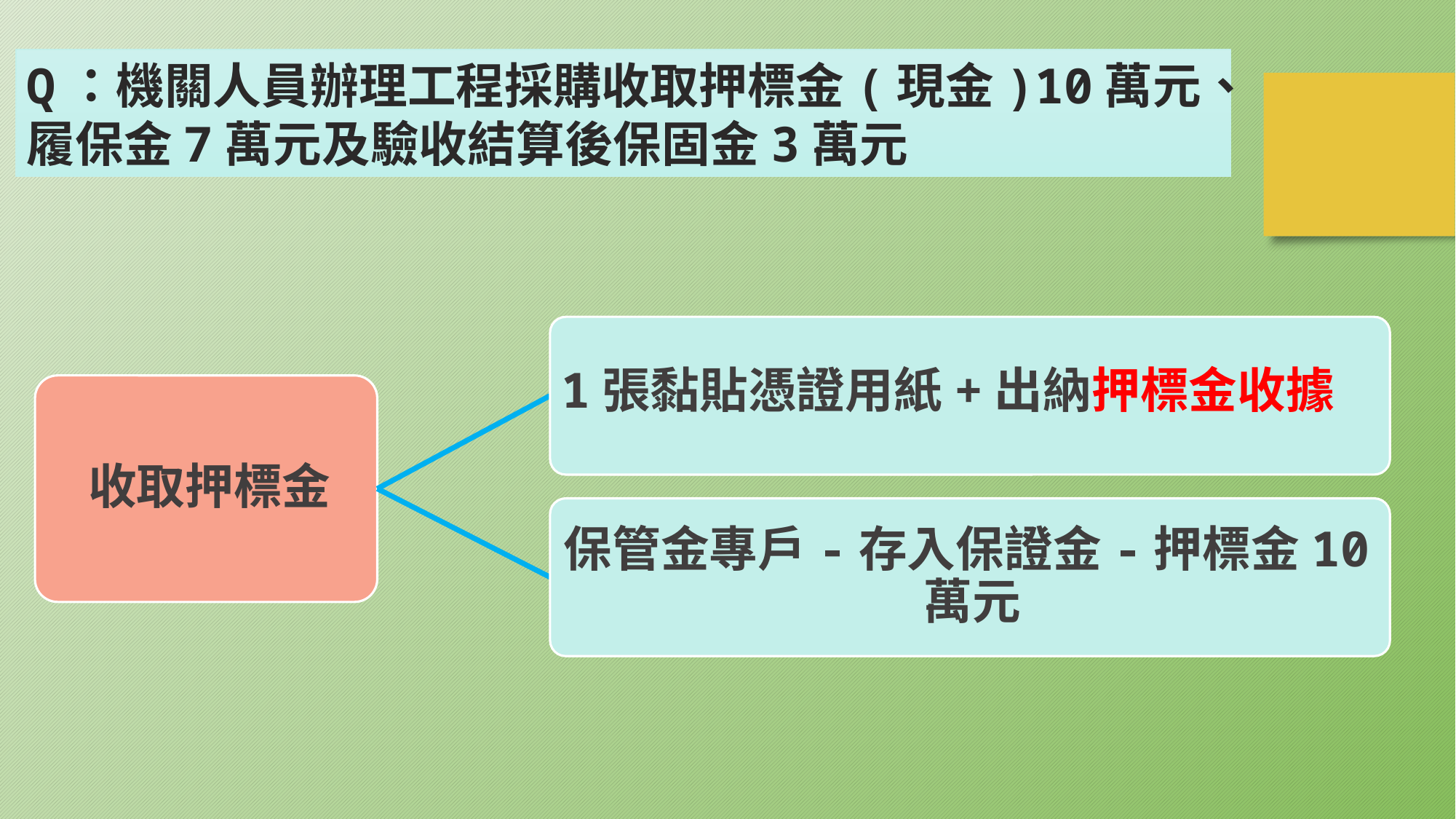

Q：機關人員辦理工程採購收取押標金(現金)10萬元、履保金7萬元及驗收結算後保固金3萬元
收取押標金

1張黏貼憑證用紙+出納押標金收據

保管金專戶-存入保證金-押標金10萬元